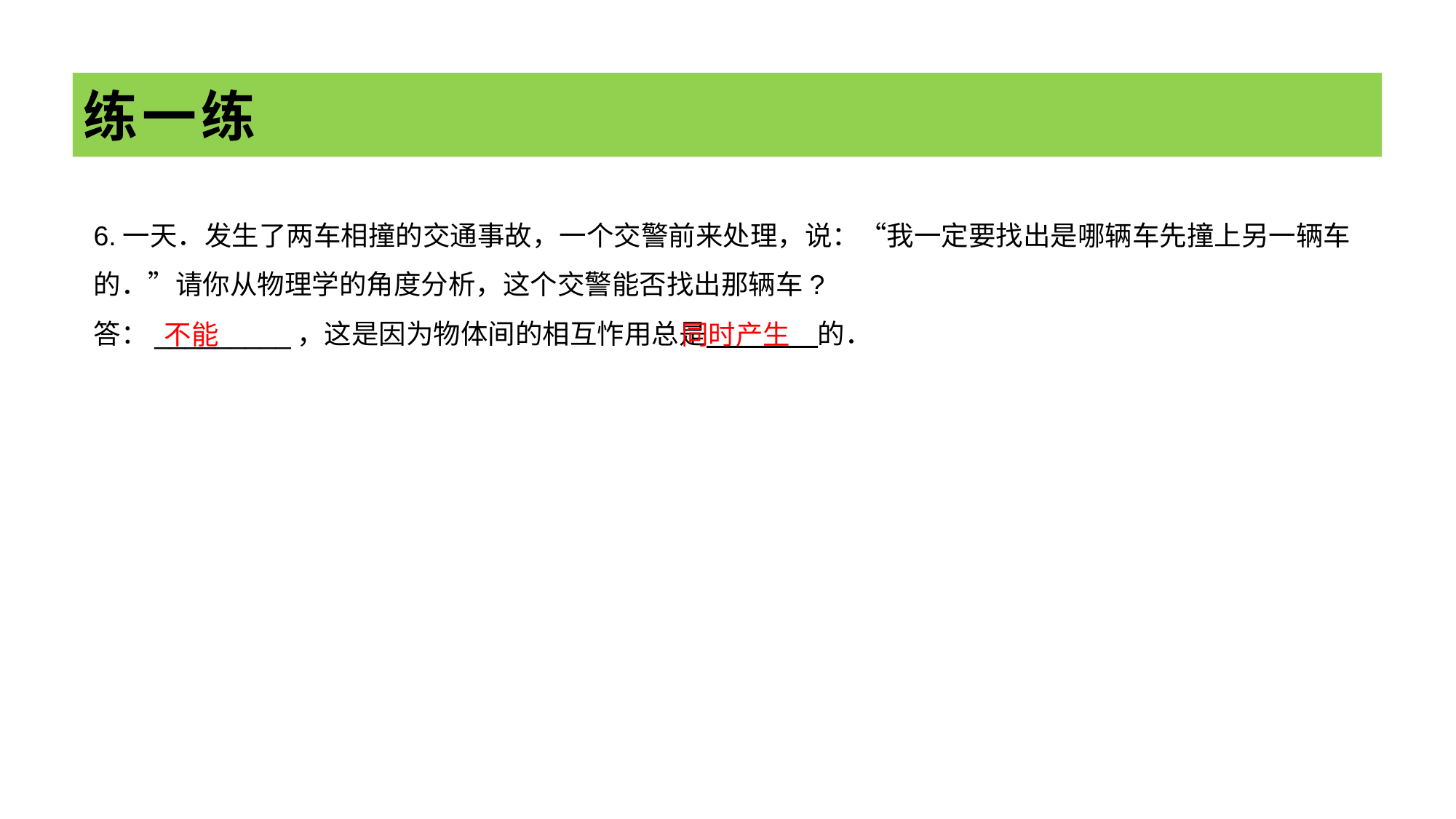

# 练一练
6.一天．发生了两车相撞的交通事故，一个交警前来处理，说：“我一定要找出是哪辆车先撞上另一辆车的．”请你从物理学的角度分析，这个交警能否找出那辆车?
答：_________，这是因为物体间的相互怍用总是                  的．
不能
同时产生